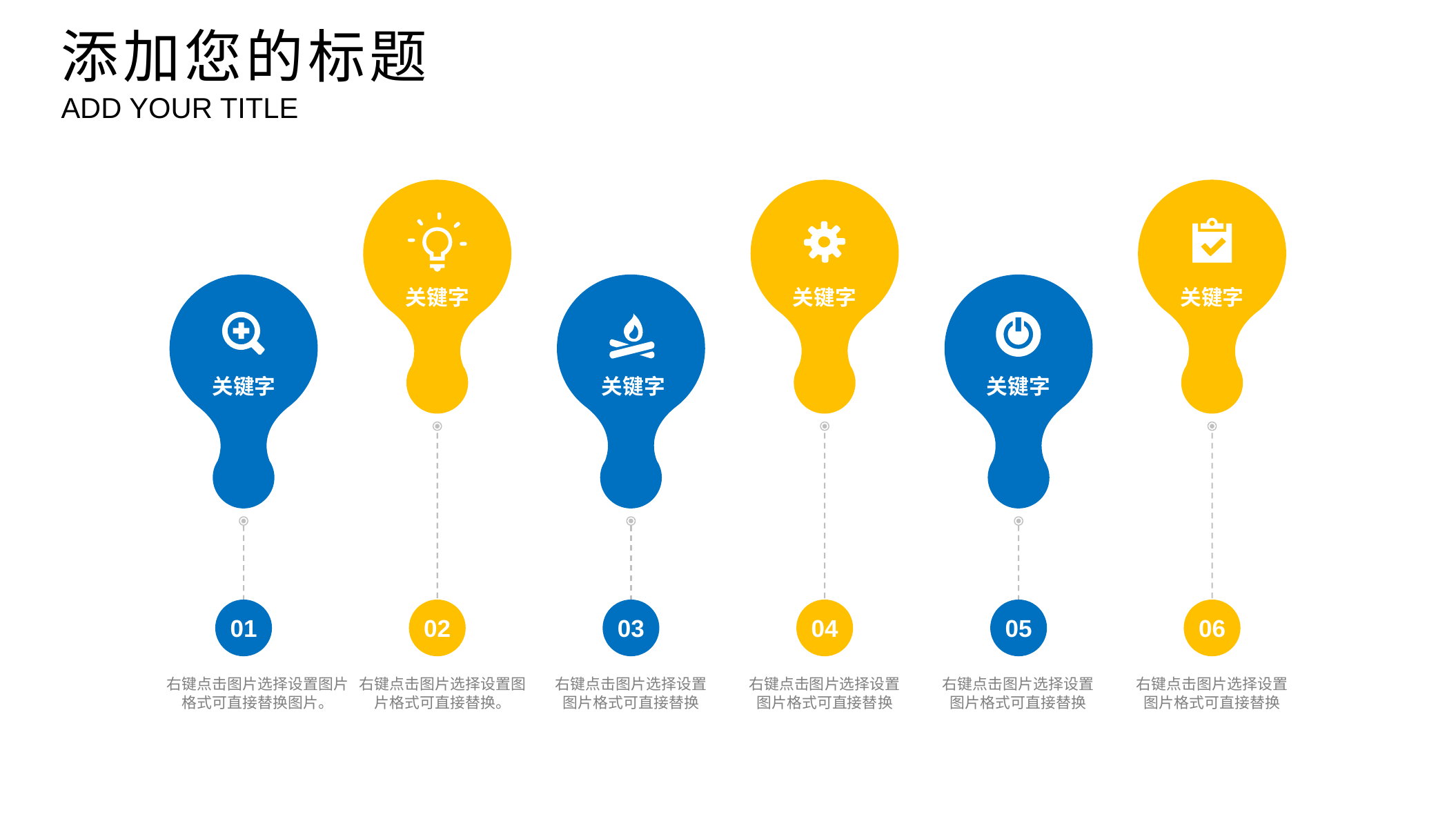

添加您的标题
ADD YOUR TITLE

关键字
关键字
关键字

关键字
关键字
关键字

01

02

03

04

05

06
右键点击图片选择设置图片格式可直接替换图片。
右键点击图片选择设置图片格式可直接替换。
右键点击图片选择设置图片格式可直接替换
右键点击图片选择设置图片格式可直接替换
右键点击图片选择设置图片格式可直接替换
右键点击图片选择设置图片格式可直接替换